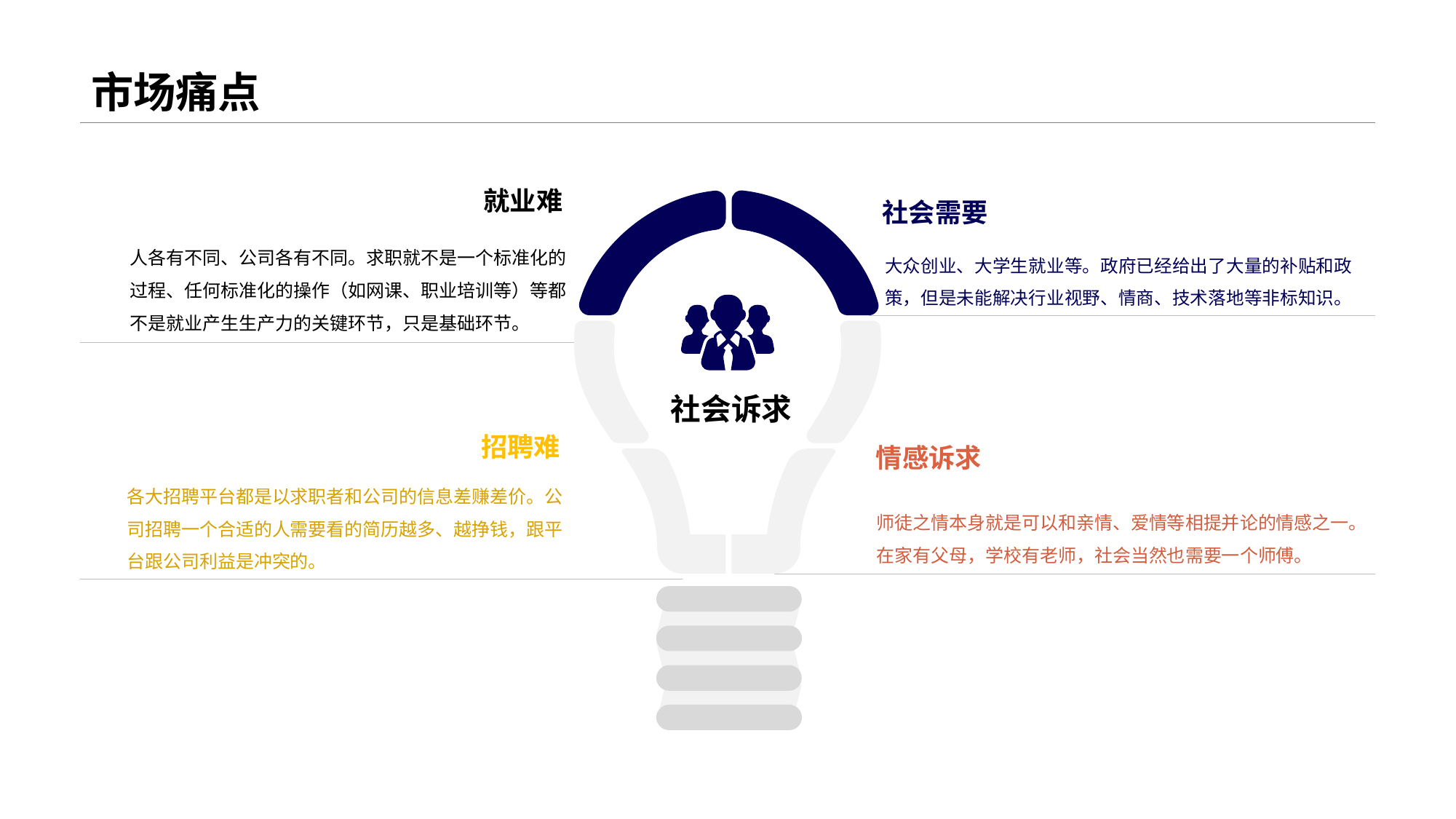

# 市场痛点
就业难

社会需要
人各有不同、公司各有不同。求职就不是一个标准化的过程、任何标准化的操作（如网课、职业培训等）等都不是就业产生生产力的关键环节，只是基础环节。
大众创业、大学生就业等。政府已经给出了大量的补贴和政策，但是未能解决行业视野、情商、技术落地等非标知识。
社会诉求
招聘难
情感诉求
各大招聘平台都是以求职者和公司的信息差赚差价。公司招聘一个合适的人需要看的简历越多、越挣钱，跟平台跟公司利益是冲突的。
师徒之情本身就是可以和亲情、爱情等相提并论的情感之一。
在家有父母，学校有老师，社会当然也需要一个师傅。